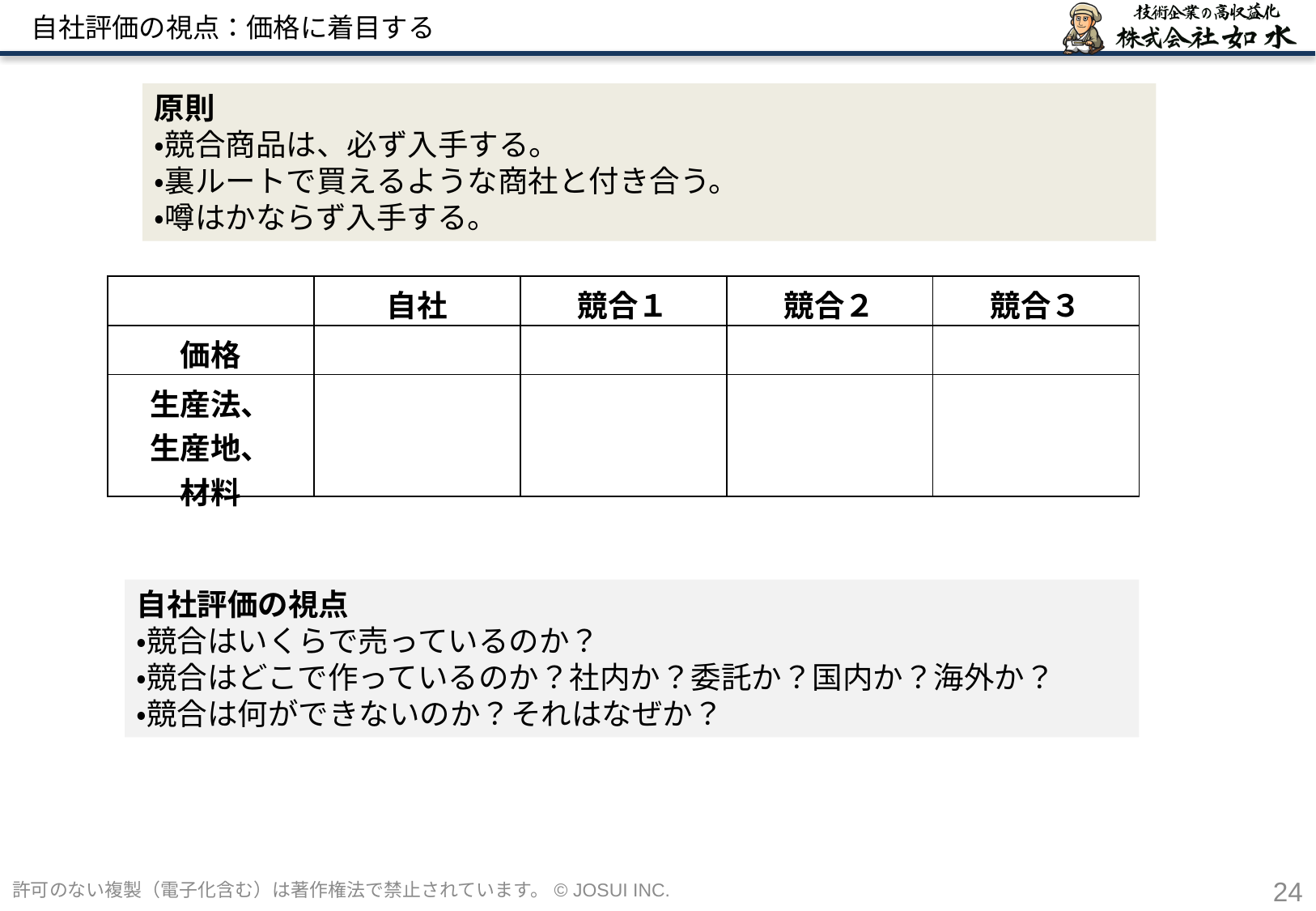

# 自社評価の視点：価格に着目する
原則
・競合商品は、必ず入手する。
・裏ルートで買えるような商社と付き合う。
・噂はかならず入手する。
|  | 自社 | 競合１ | 競合２ | 競合３ |
| --- | --- | --- | --- | --- |
| 価格 |  |  |  |  |
| 生産法、 生産地、 材料 |  |  |  |  |
自社評価の視点
・競合はいくらで売っているのか？
・競合はどこで作っているのか？社内か？委託か？国内か？海外か？
・競合は何ができないのか？それはなぜか？
許可のない複製（電子化含む）は著作権法で禁止されています。© JOSUI INC.
24